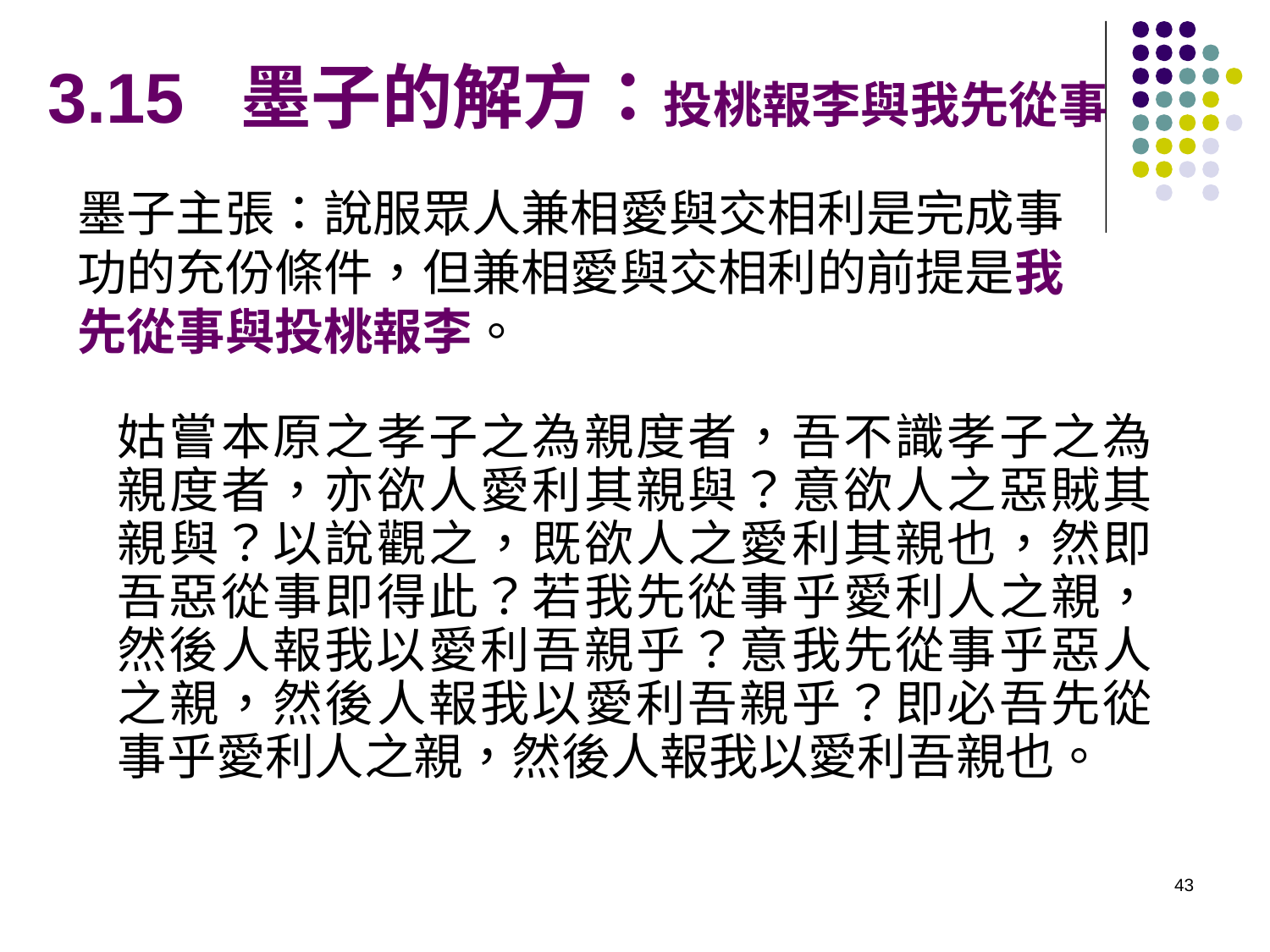

3.15  墨子的解方：投桃報李與我先從事

墨子主張：說服眾人兼相愛與交相利是完成事功的充份條件，但兼相愛與交相利的前提是我先從事與投桃報李。
姑嘗本原之孝子之為親度者，吾不識孝子之為親度者，亦欲人愛利其親與？意欲人之惡賊其親與？以說觀之，既欲人之愛利其親也，然即吾惡從事即得此？若我先從事乎愛利人之親，然後人報我以愛利吾親乎？意我先從事乎惡人之親，然後人報我以愛利吾親乎？即必吾先從事乎愛利人之親，然後人報我以愛利吾親也。
43